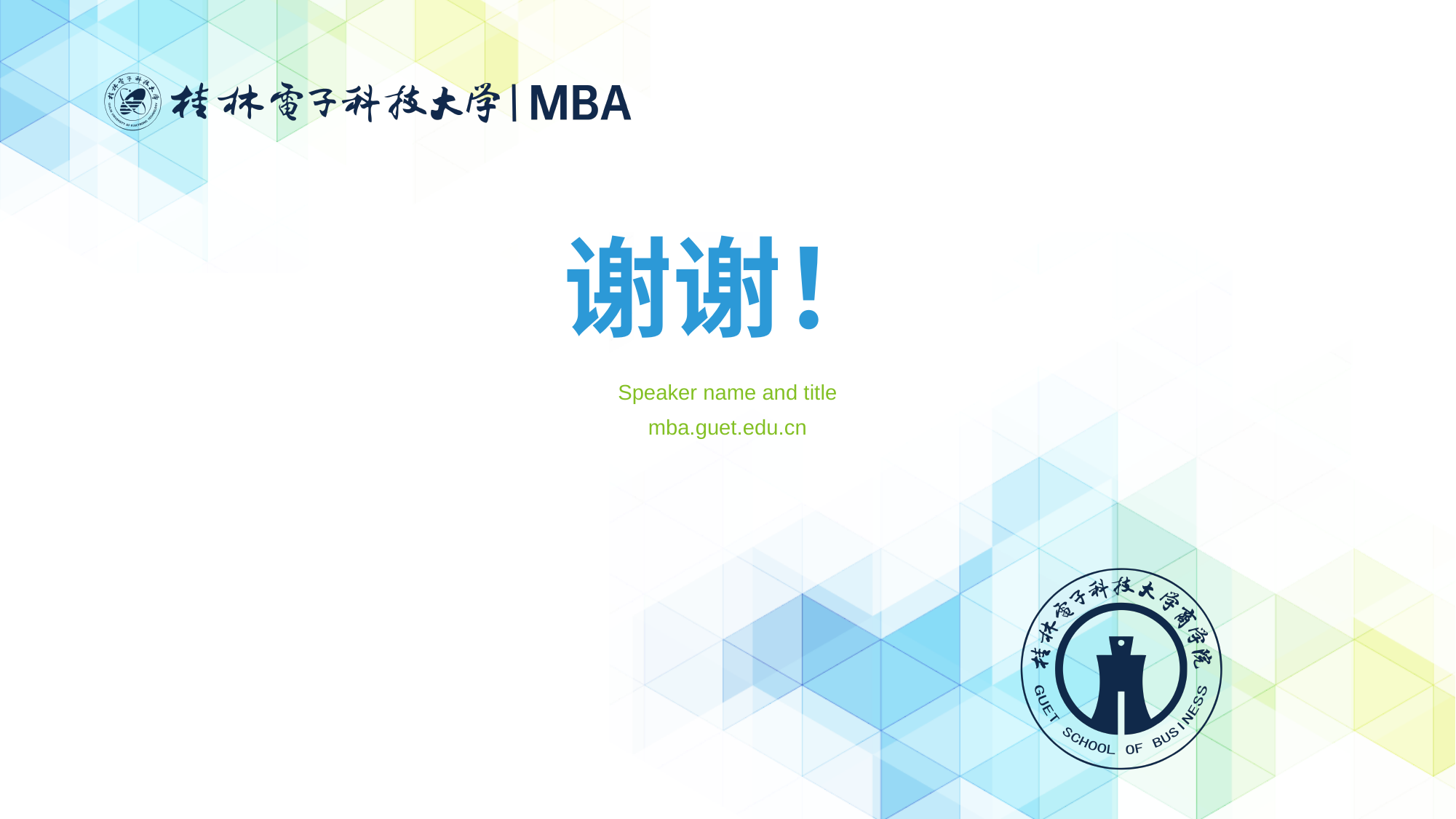

# 谢谢！
Speaker name and title
mba.guet.edu.cn